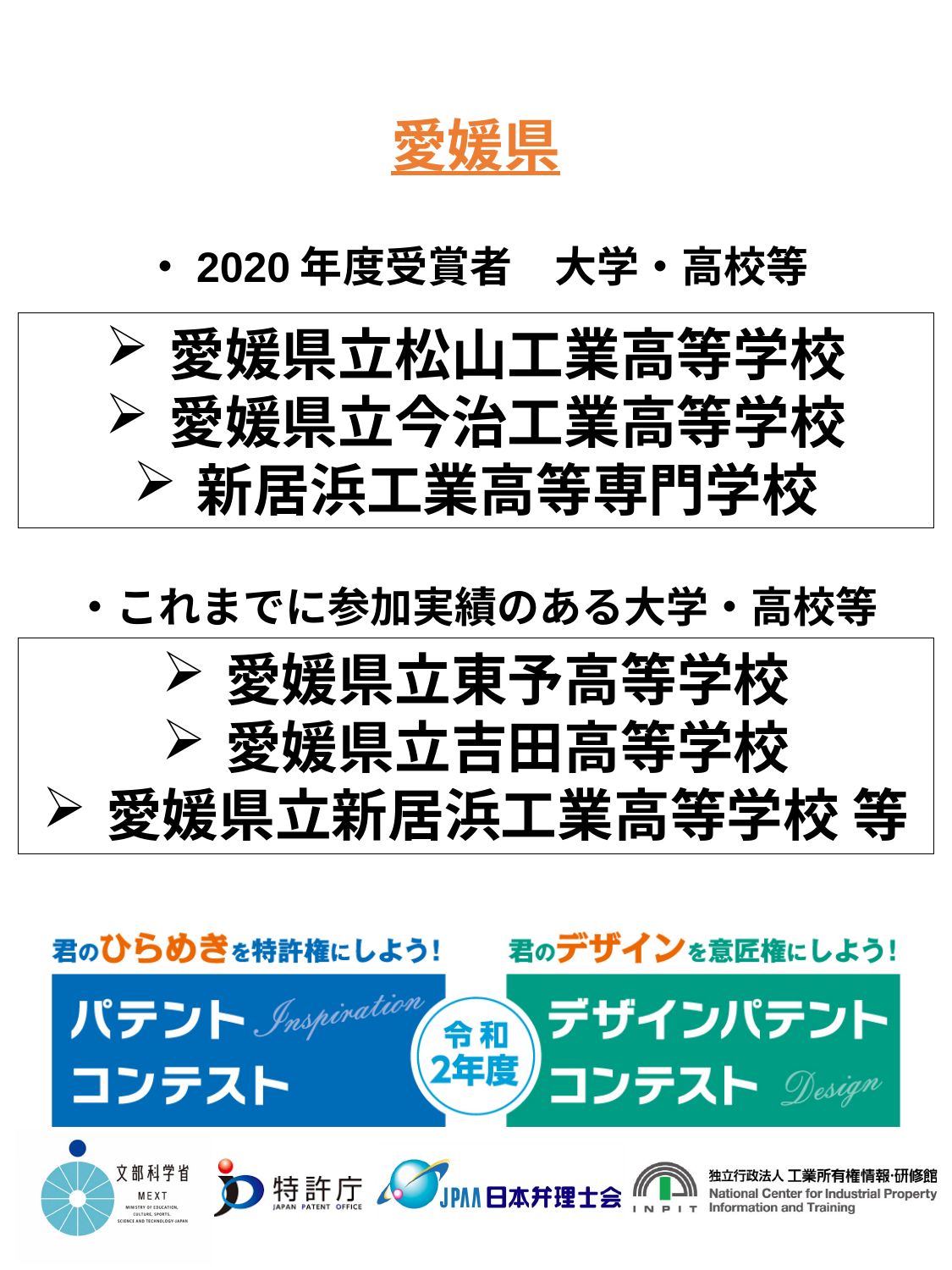

愛媛県
・2020年度受賞者　大学・高校等
愛媛県立松山工業高等学校
愛媛県立今治工業高等学校
新居浜工業高等専門学校
・これまでに参加実績のある大学・高校等
愛媛県立東予高等学校
愛媛県立吉田高等学校
愛媛県立新居浜工業高等学校 等